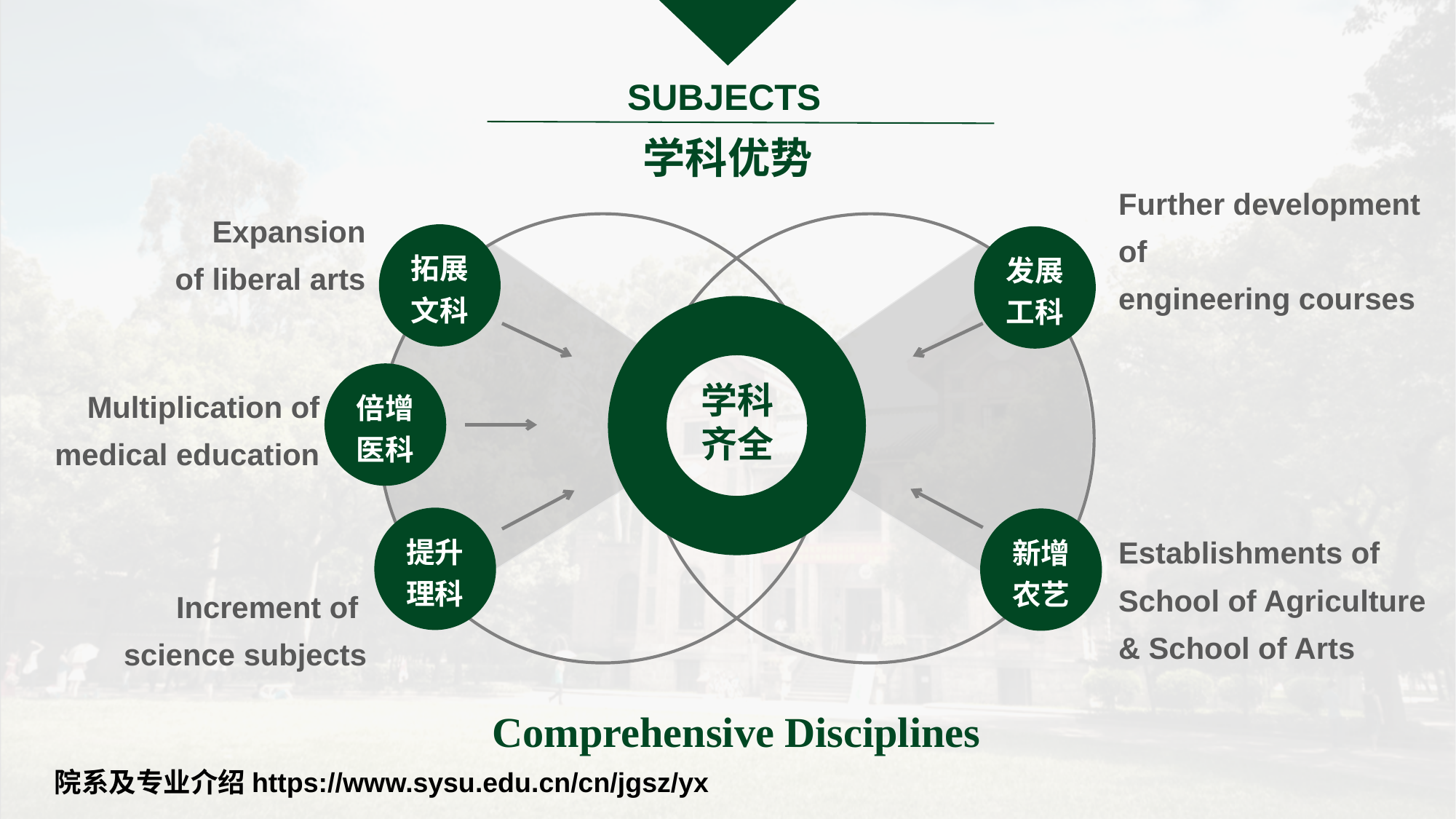

SUBJECTS
学科优势
Further development of
engineering courses
Expansion
of liberal arts

拓展文科
发展工科

倍增医科
Multiplication of medical education
学科齐全
提升理科
新增农艺
Establishments of
School of Agriculture
& School of Arts

Increment of
science subjects
Comprehensive Disciplines
院系及专业介绍https://www.sysu.edu.cn/cn/jgsz/yx